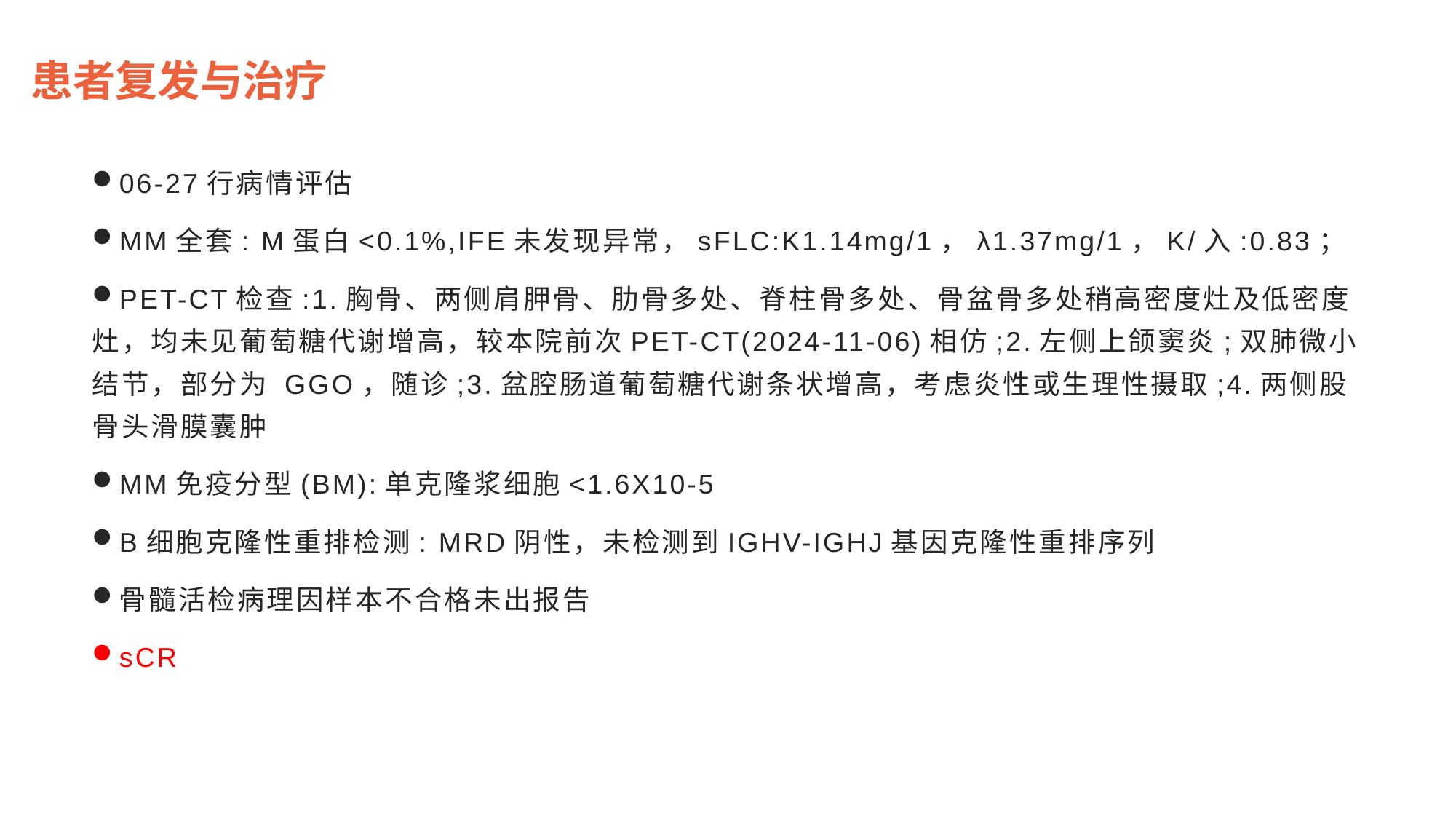

患者复发与治疗
06-27行病情评估
MM全套: M蛋白<0.1%,IFE未发现异常，sFLC:K1.14mg/1，λ1.37mg/1，K/入:0.83；
PET-CT检查:1.胸骨、两侧肩胛骨、肋骨多处、脊柱骨多处、骨盆骨多处稍高密度灶及低密度灶，均未见葡萄糖代谢增高，较本院前次PET-CT(2024-11-06)相仿;2.左侧上颌窦炎;双肺微小结节，部分为 GGO，随诊;3.盆腔肠道葡萄糖代谢条状增高，考虑炎性或生理性摄取;4.两侧股骨头滑膜囊肿
MM免疫分型(BM):单克隆浆细胞<1.6X10-5
B细胞克隆性重排检测: MRD阴性，未检测到IGHV-IGHJ基因克隆性重排序列
骨髓活检病理因样本不合格未出报告
sCR